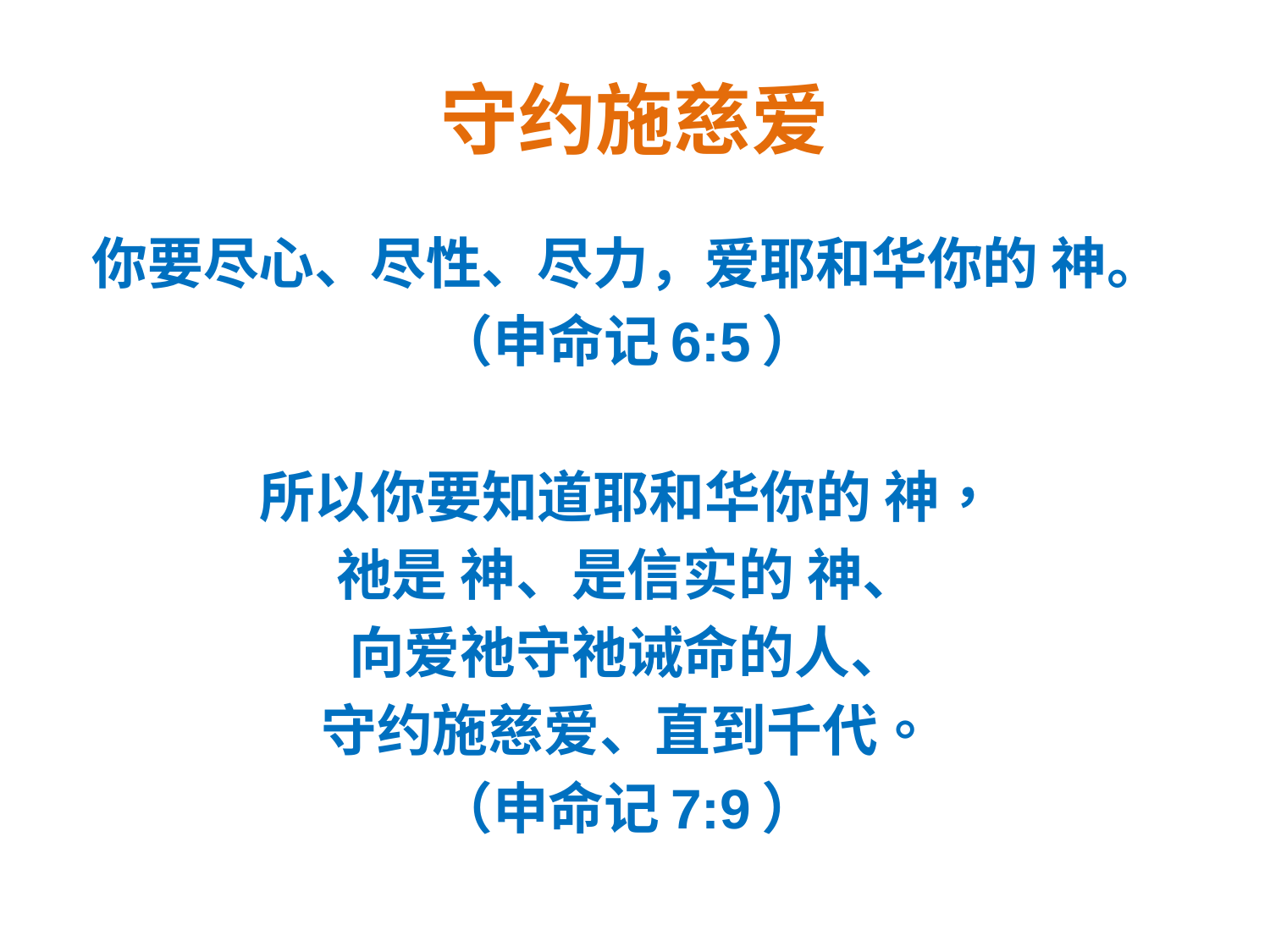

# 守约施慈爱
你要尽心、尽性、尽力，爱耶和华你的 神。
（申命记6:5）

所以你要知道耶和华你的 神，
祂是 神、是信实的 神、
向爱祂守祂诫命的人、
守约施慈爱、直到千代。
（申命记7:9）